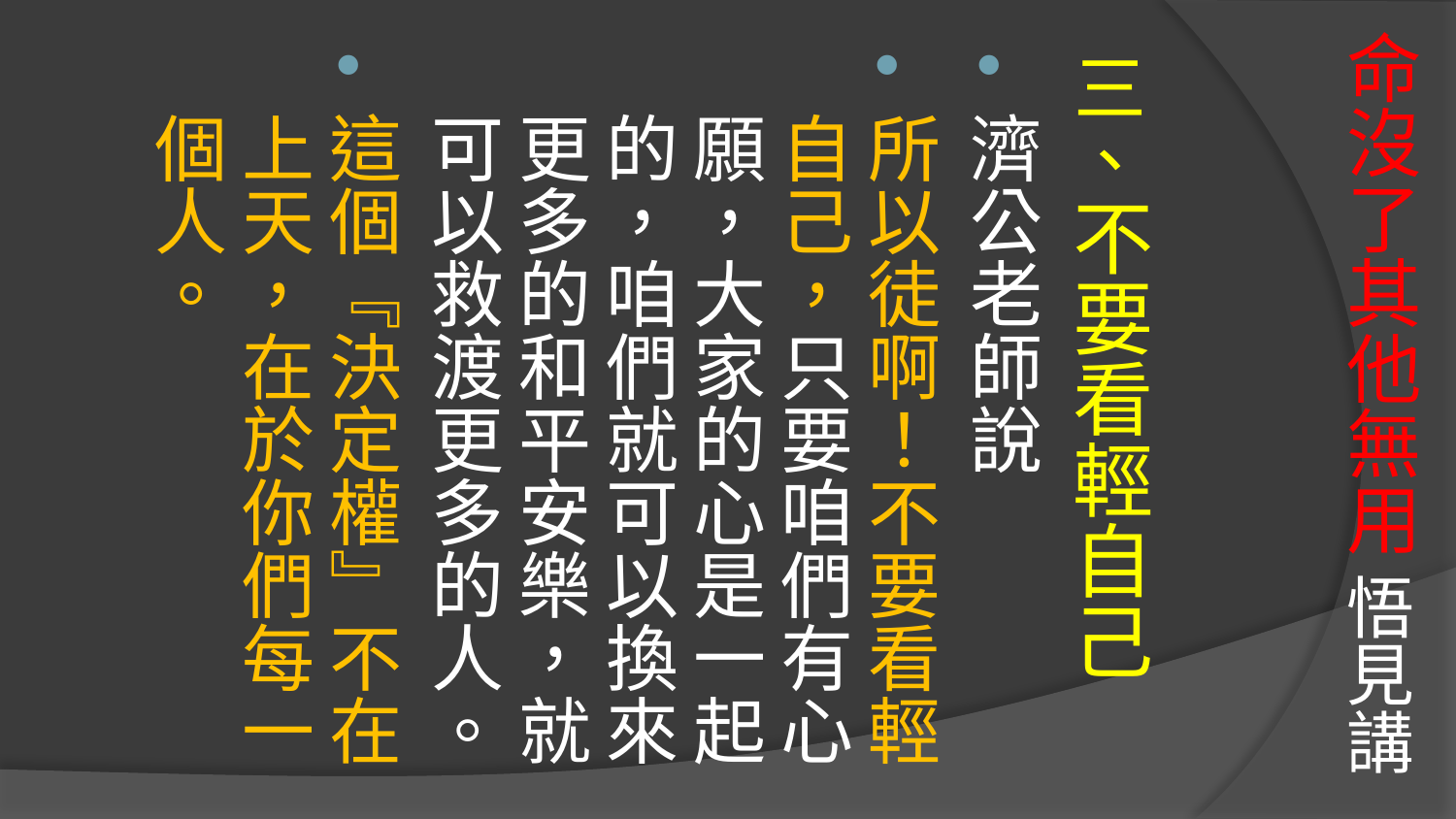

# 命沒了其他無用 悟見講
三、不要看輕自己
濟公老師說
所以徒啊！不要看輕自己，只要咱們有心願，大家的心是一起的，咱們就可以換來更多的和平安樂，就可以救渡更多的人。
這個『決定權』不在上天，在於你們每一個人。